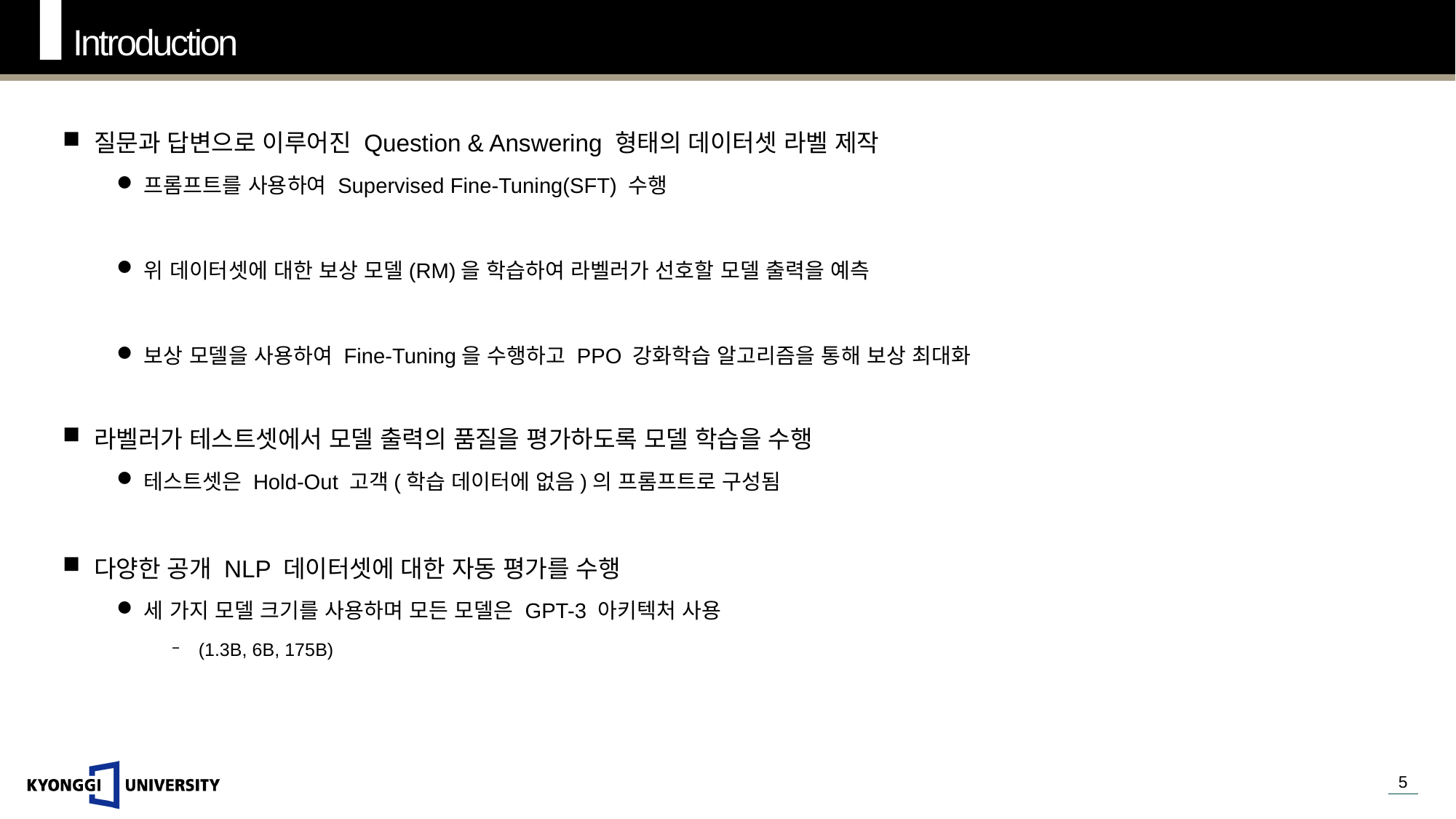

Introduction
질문과 답변으로 이루어진 Question & Answering 형태의 데이터셋 라벨 제작
프롬프트를 사용하여 Supervised Fine-Tuning(SFT) 수행

위 데이터셋에 대한 보상 모델(RM)을 학습하여 라벨러가 선호할 모델 출력을 예측

보상 모델을 사용하여 Fine-Tuning을 수행하고 PPO 강화학습 알고리즘을 통해 보상 최대화

라벨러가 테스트셋에서 모델 출력의 품질을 평가하도록 모델 학습을 수행
테스트셋은 Hold-Out 고객(학습 데이터에 없음)의 프롬프트로 구성됨

다양한 공개 NLP 데이터셋에 대한 자동 평가를 수행
세 가지 모델 크기를 사용하며 모든 모델은 GPT-3 아키텍처 사용
(1.3B, 6B, 175B)